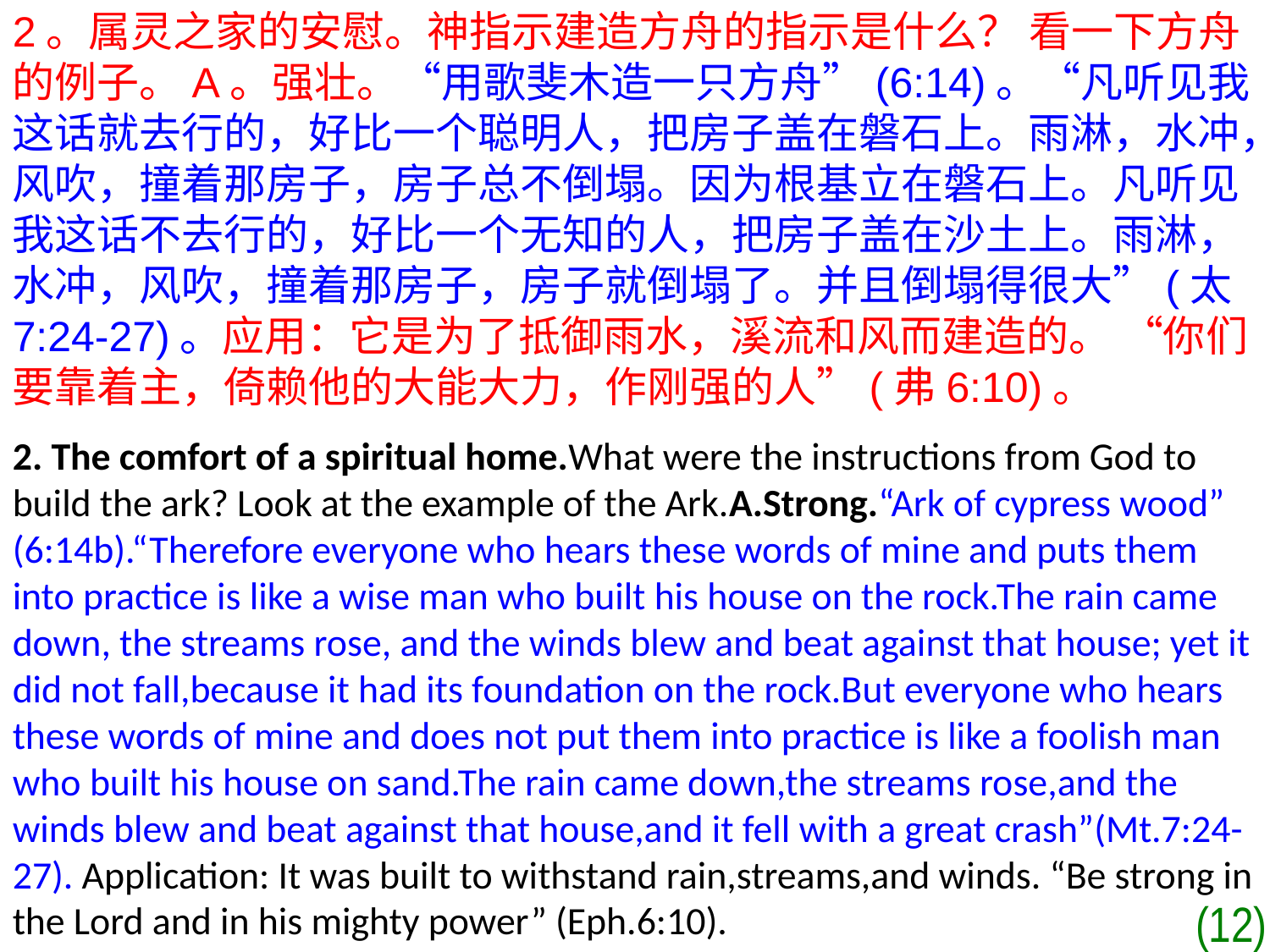

2。属灵之家的安慰。神指示建造方舟的指示是什么？ 看一下方舟的例子。A。强壮。“用歌斐木造一只方舟”(6:14)。“凡听见我这话就去行的，好比一个聪明人，把房子盖在磐石上。雨淋，水冲，风吹，撞着那房子，房子总不倒塌。因为根基立在磐石上。凡听见我这话不去行的，好比一个无知的人，把房子盖在沙土上。雨淋，水冲，风吹，撞着那房子，房子就倒塌了。并且倒塌得很大”(太7:24-27)。应用：它是为了抵御雨水，溪流和风而建造的。 “你们要靠着主，倚赖他的大能大力，作刚强的人”(弗6:10)。
2. The comfort of a spiritual home.What were the instructions from God to build the ark? Look at the example of the Ark.A.Strong.“Ark of cypress wood”
(6:14b).“Therefore everyone who hears these words of mine and puts them into practice is like a wise man who built his house on the rock.The rain came down, the streams rose, and the winds blew and beat against that house; yet it did not fall,because it had its foundation on the rock.But everyone who hears these words of mine and does not put them into practice is like a foolish man who built his house on sand.The rain came down,the streams rose,and the winds blew and beat against that house,and it fell with a great crash”(Mt.7:24-27). Application: It was built to withstand rain,streams,and winds. “Be strong in the Lord and in his mighty power” (Eph.6:10).
(12)